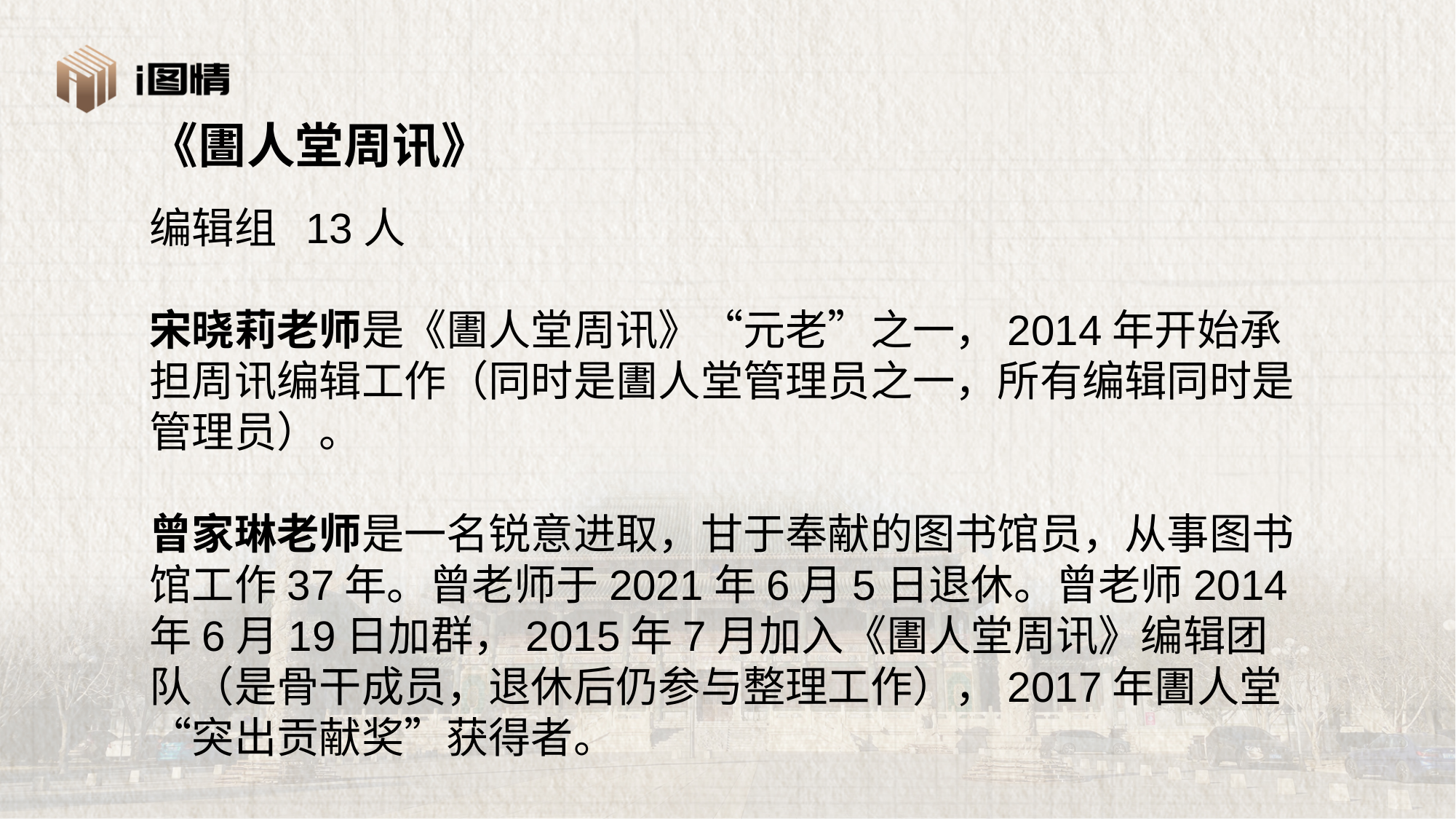

《圕人堂周讯》
编辑组  13人

宋晓莉老师是《圕人堂周讯》“元老”之一，2014年开始承担周讯编辑工作（同时是圕人堂管理员之一，所有编辑同时是管理员）。

曾家琳老师是一名锐意进取，甘于奉献的图书馆员，从事图书馆工作37年。曾老师于2021年6月5日退休。曾老师2014年6月19日加群，2015年7月加入《圕人堂周讯》编辑团队（是骨干成员，退休后仍参与整理工作），2017年圕人堂“突出贡献奖”获得者。
31